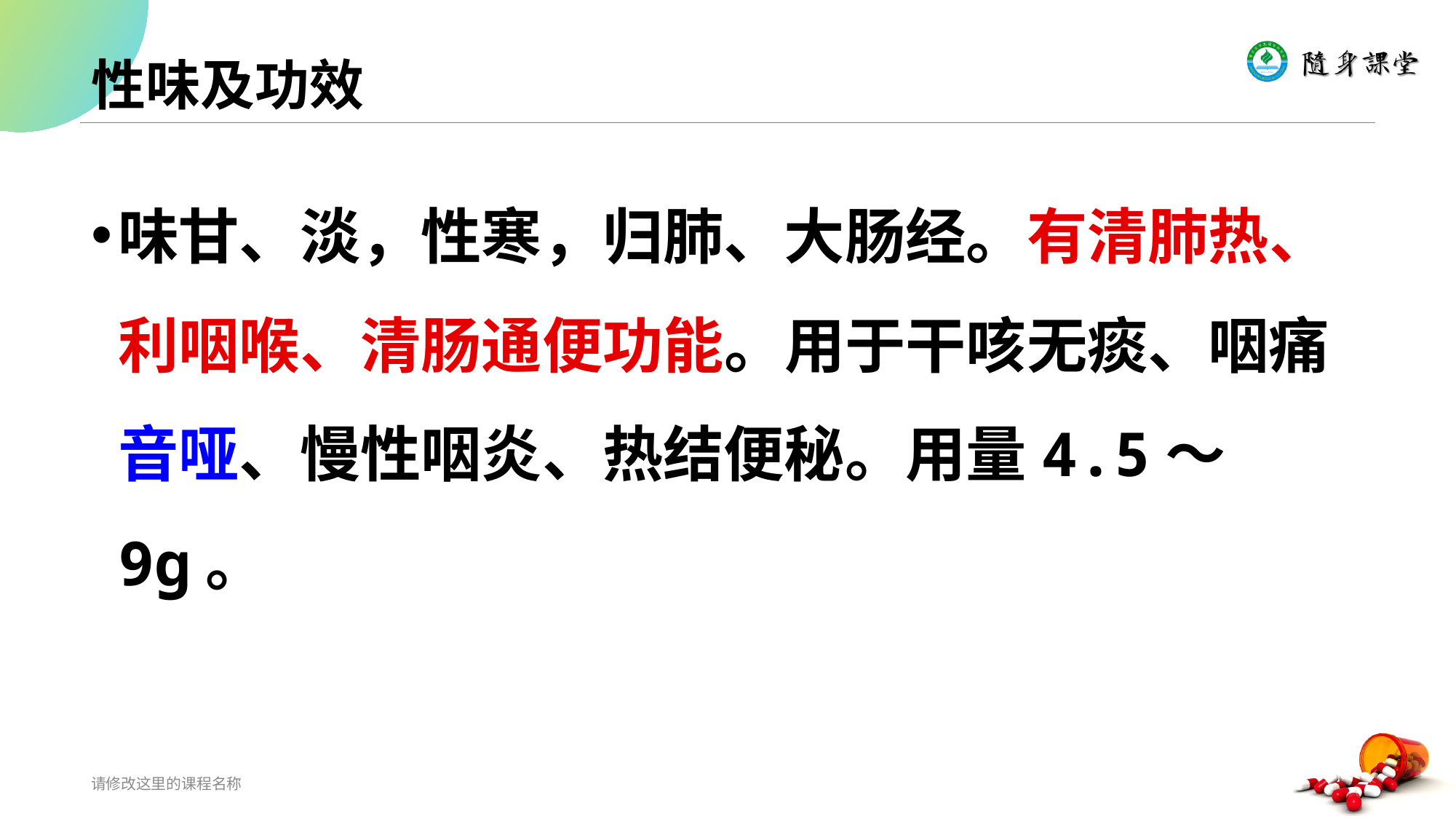

# 性味及功效
味甘、淡，性寒，归肺、大肠经。有清肺热、利咽喉、清肠通便功能。用于干咳无痰、咽痛音哑、慢性咽炎、热结便秘。用量4.5～9g。
请修改这里的课程名称
15